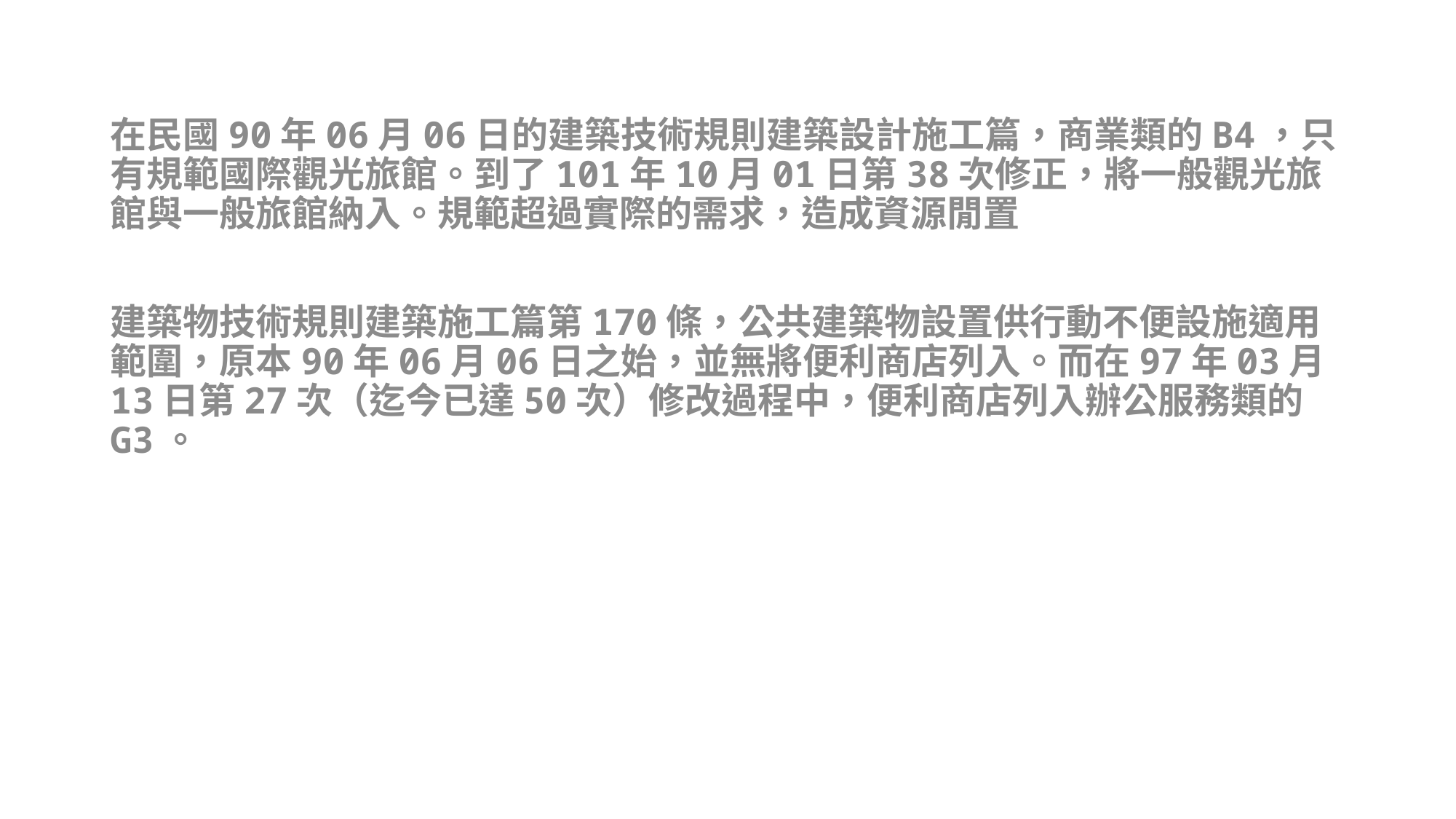

在民國90年06月06日的建築技術規則建築設計施工篇，商業類的B4，只有規範國際觀光旅館。到了101年10月01日第38次修正，將一般觀光旅館與一般旅館納入。規範超過實際的需求，造成資源閒置

建築物技術規則建築施工篇第170條，公共建築物設置供行動不便設施適用範圍，原本90年06月06日之始，並無將便利商店列入。而在97年03月13日第27次（迄今已達50次）修改過程中，便利商店列入辦公服務類的G3。

#